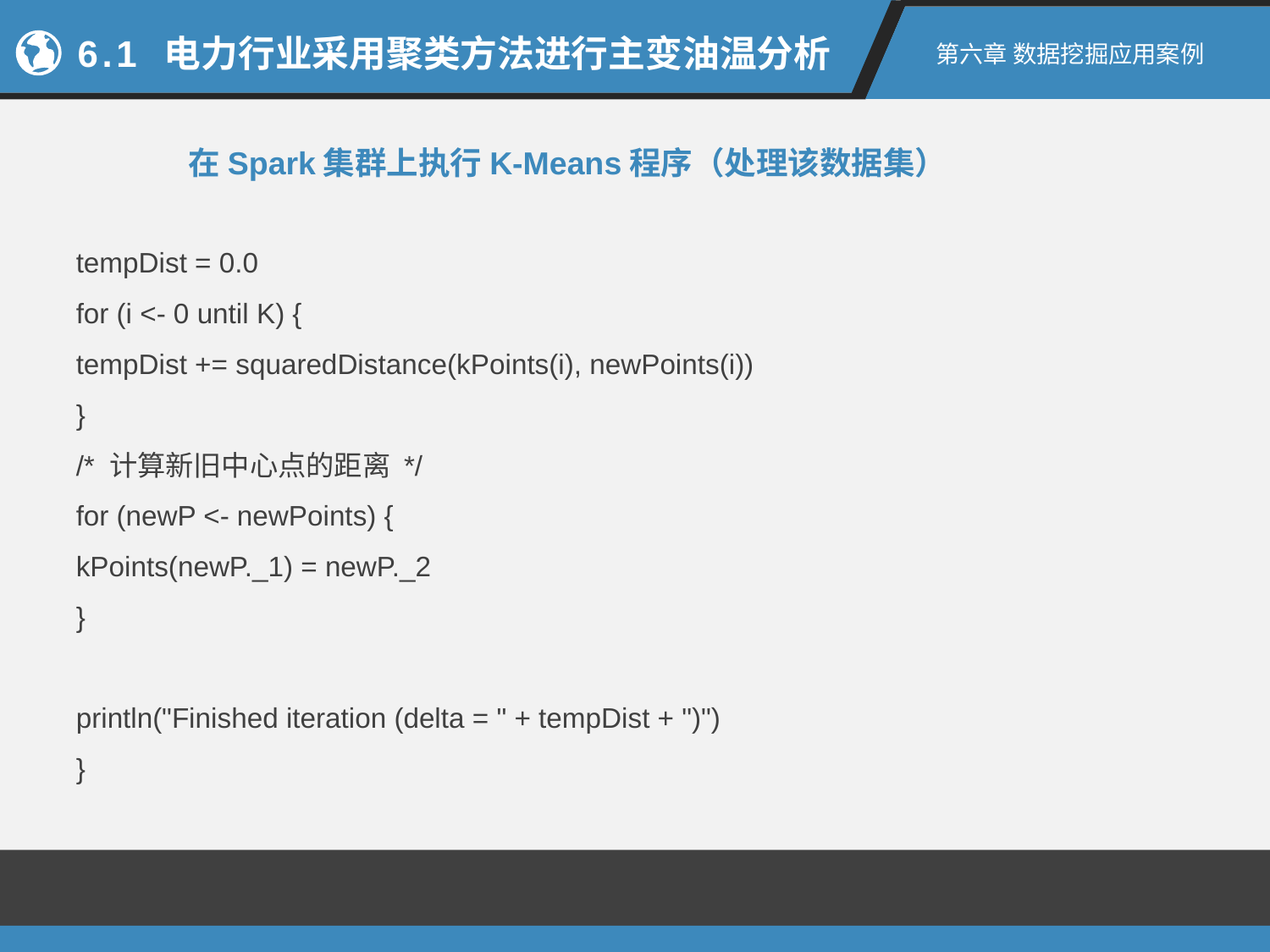

6.1 电力行业采用聚类方法进行主变油温分析

第六章 数据挖掘应用案例
在Spark集群上执行K-Means程序（处理该数据集）
tempDist = 0.0
for (i <- 0 until K) {
tempDist += squaredDistance(kPoints(i), newPoints(i))
}
/* 计算新旧中心点的距离 */
for (newP <- newPoints) {
kPoints(newP._1) = newP._2
}

println("Finished iteration (delta = " + tempDist + ")")
}